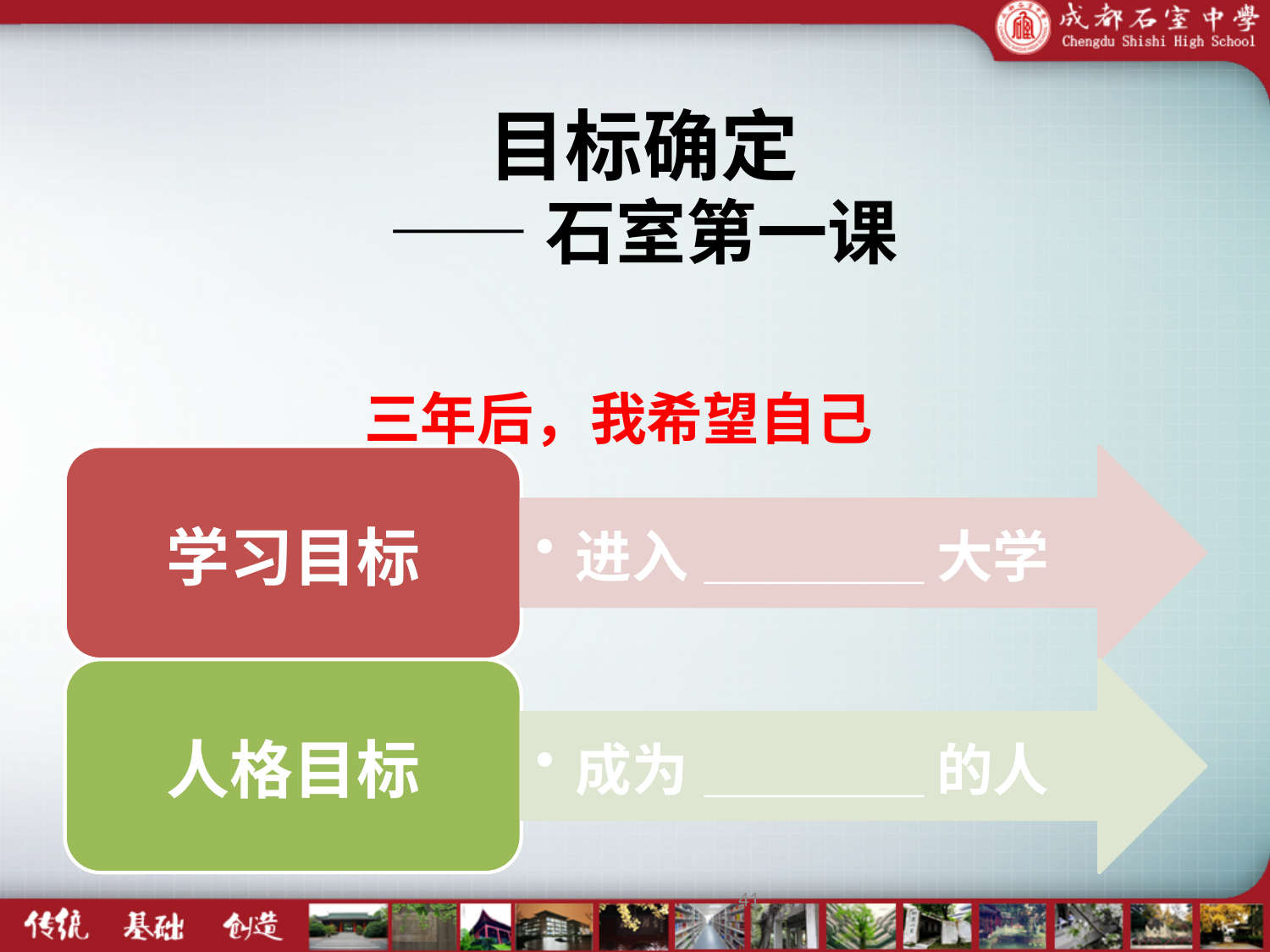

目标确定
——石室第一课
三年后，我希望自己
学习目标
进入_______大学
人格目标
成为_______的人
41